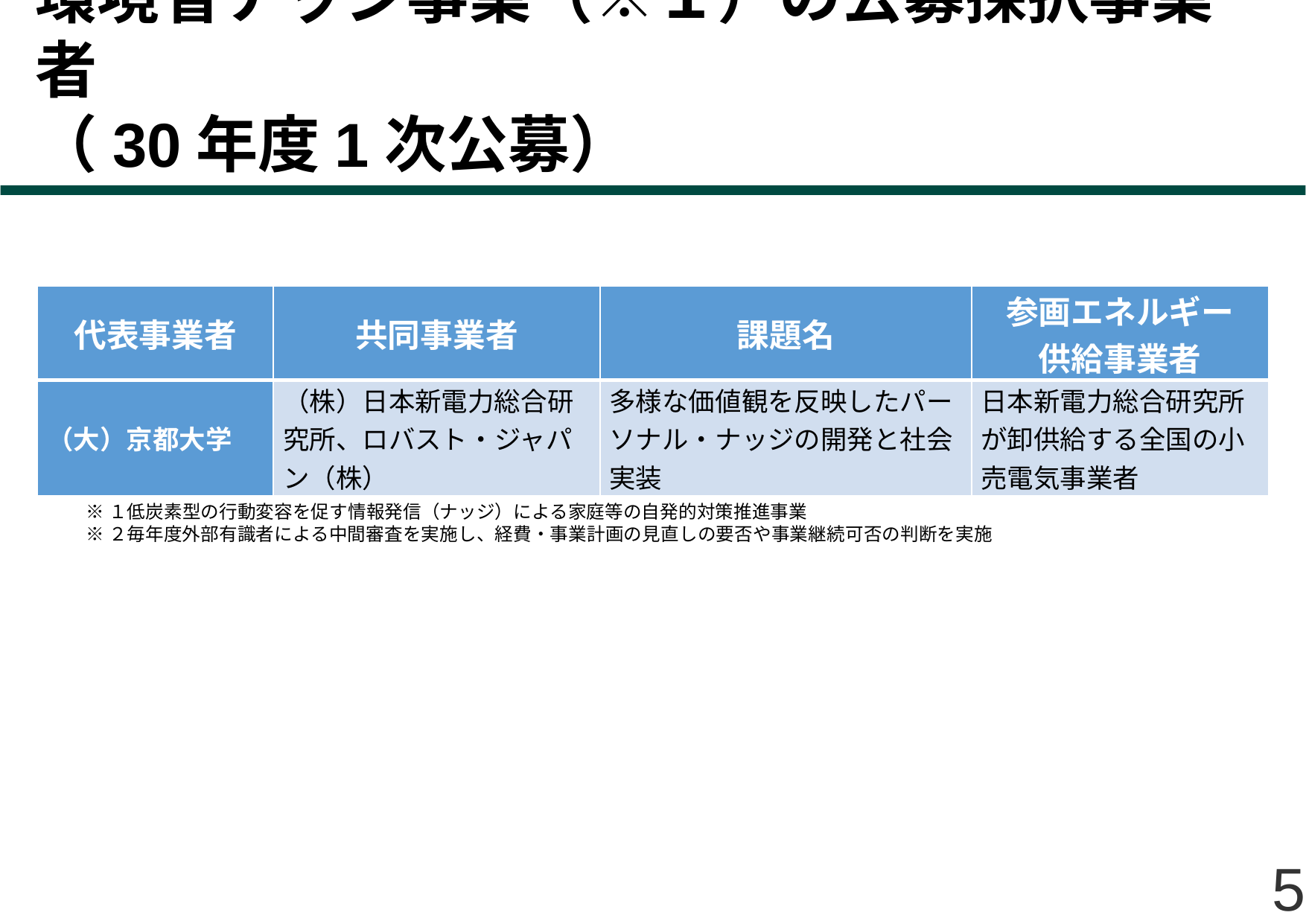

# 環境省ナッジ事業（※１）の公募採択事業者 （30年度1次公募）
| 代表事業者 | 共同事業者 | 課題名 | 参画エネルギー 供給事業者 |
| --- | --- | --- | --- |
| （大）京都大学 | （株）日本新電力総合研究所、ロバスト・ジャパン（株） | 多様な価値観を反映したパーソナル・ナッジの開発と社会実装 | 日本新電力総合研究所が卸供給する全国の小売電気事業者 |
※１低炭素型の行動変容を促す情報発信（ナッジ）による家庭等の自発的対策推進事業
※２毎年度外部有識者による中間審査を実施し、経費・事業計画の見直しの要否や事業継続可否の判断を実施